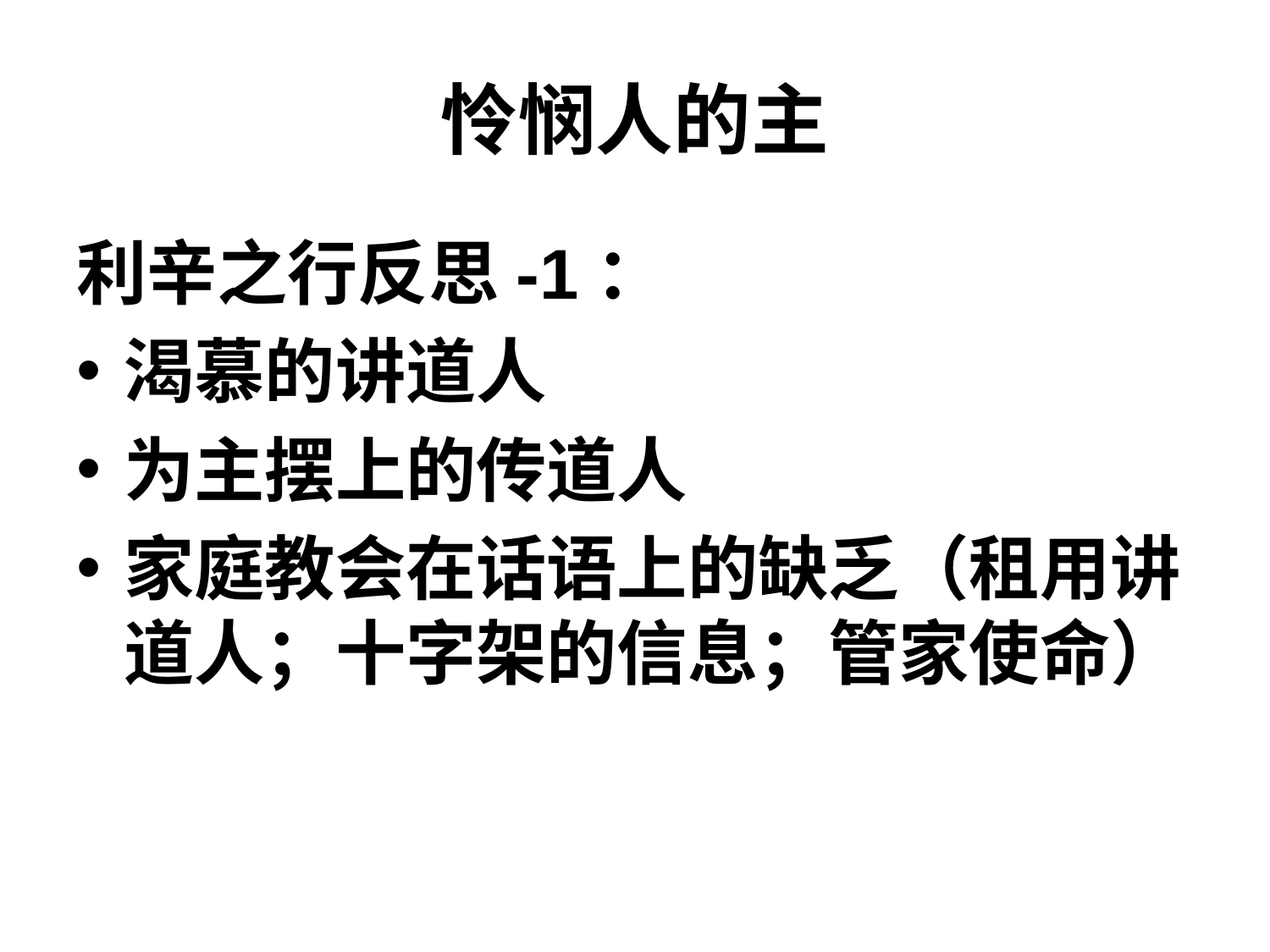

# 怜悯人的主
利辛之行反思-1：
渴慕的讲道人
为主摆上的传道人
家庭教会在话语上的缺乏（租用讲道人；十字架的信息；管家使命）